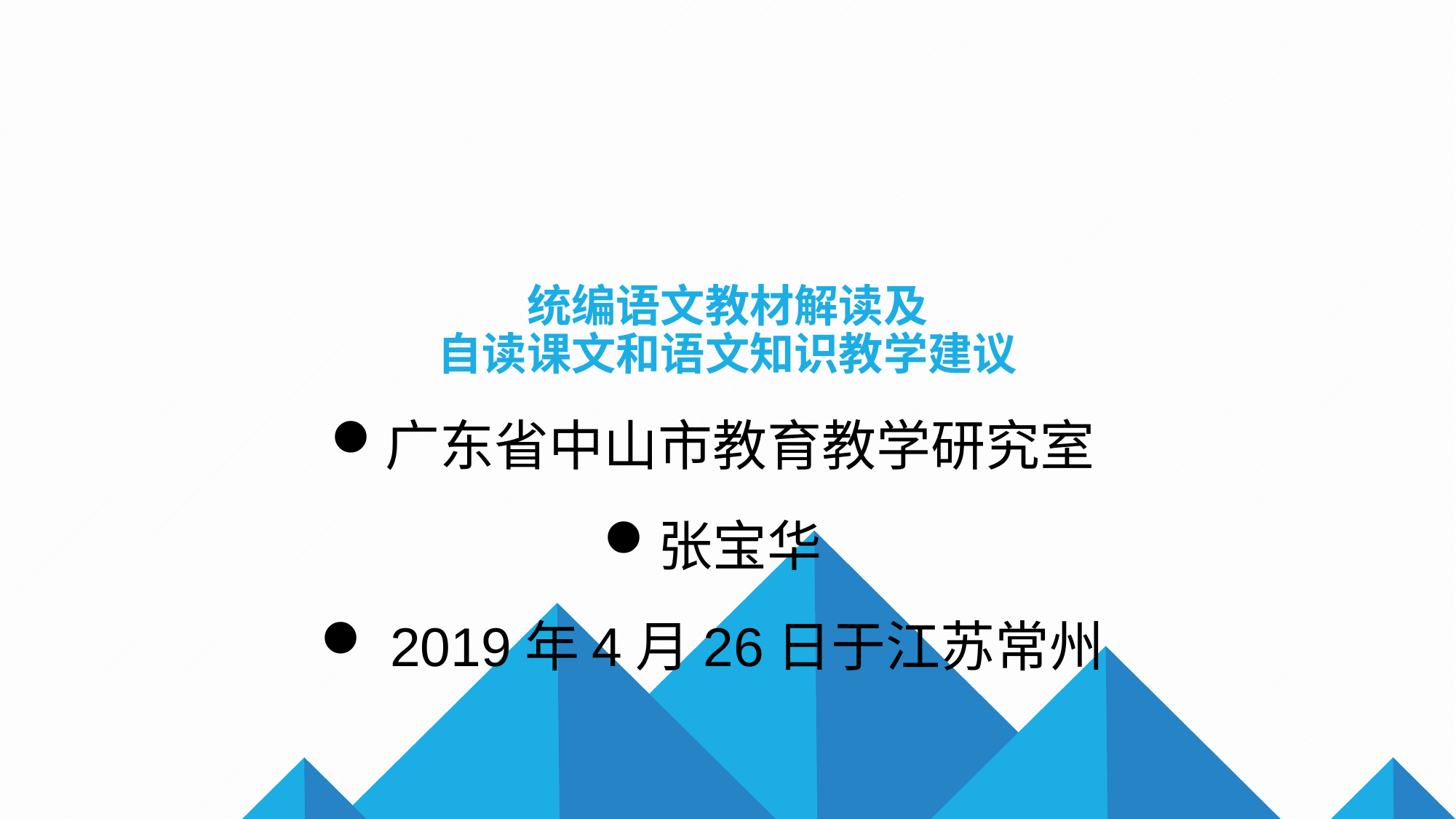

# 统编语文教材解读及 自读课文和语文知识教学建议
广东省中山市教育教学研究室
张宝华
 2019年4月26日于江苏常州